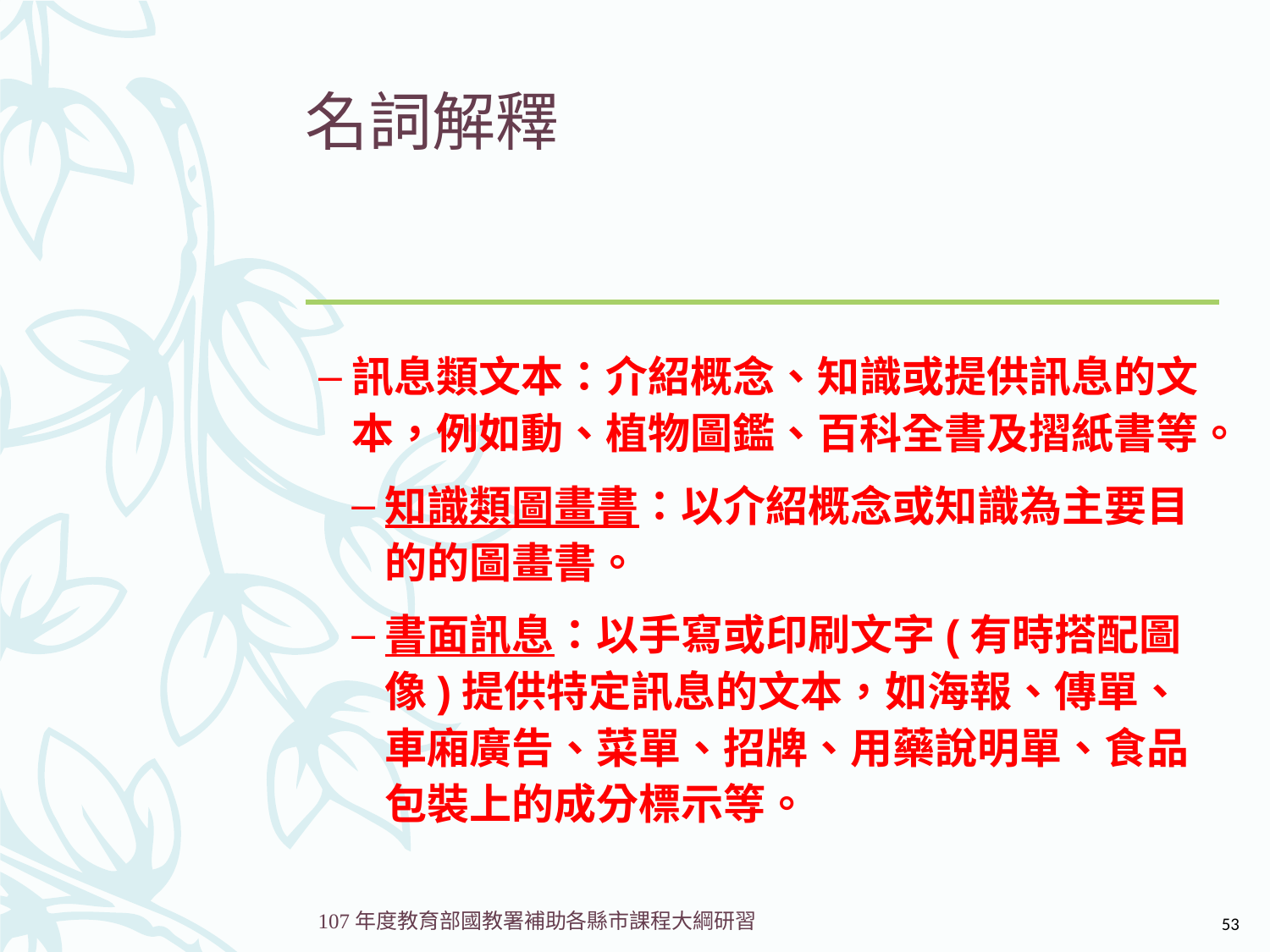

# 名詞解釋
訊息類文本：介紹概念、知識或提供訊息的文本，例如動、植物圖鑑、百科全書及摺紙書等。
知識類圖畫書：以介紹概念或知識為主要目的的圖畫書。
書面訊息：以手寫或印刷文字(有時搭配圖像)提供特定訊息的文本，如海報、傳單、車廂廣告、菜單、招牌、用藥說明單、食品包裝上的成分標示等。
53
107年度教育部國教署補助各縣市課程大綱研習